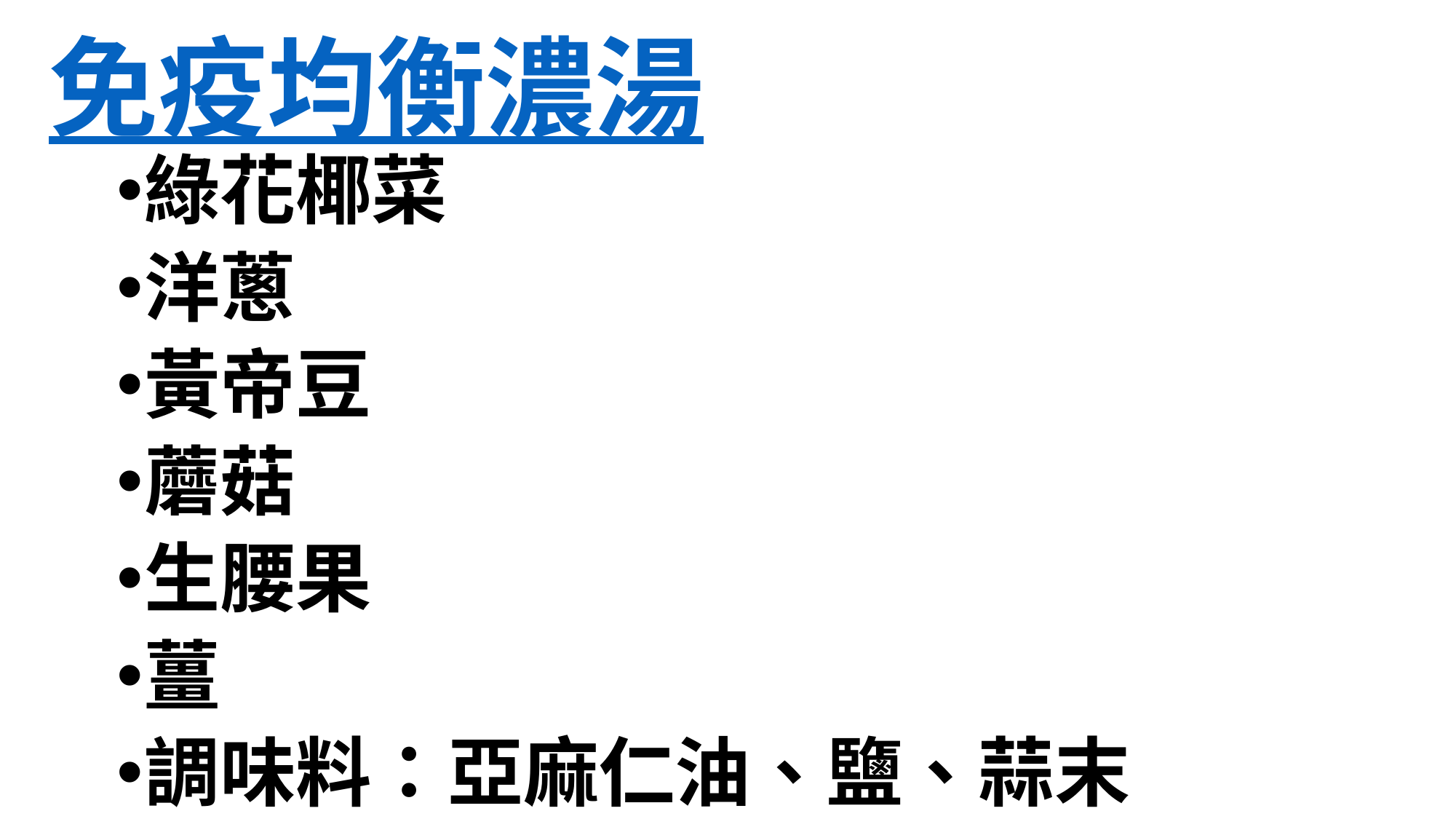

# 免疫均衡濃湯
綠花椰菜
洋蔥
黃帝豆
蘑菇
生腰果
薑
調味料：亞麻仁油、鹽、蒜末